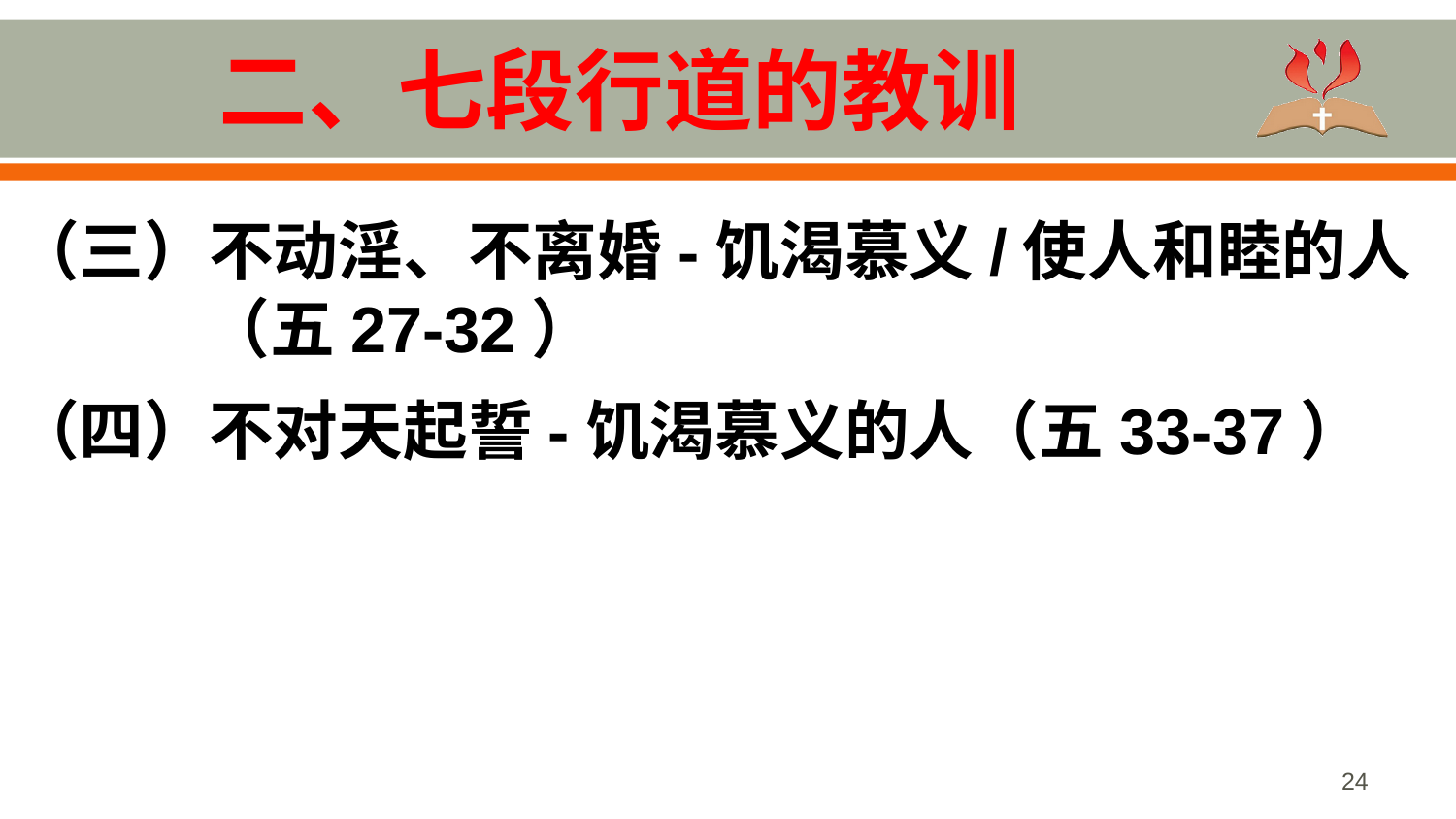

# 二、七段行道的教训
（三）不动淫、不离婚-饥渴慕义/使人和睦的人（五27-32）
（四）不对天起誓-饥渴慕义的人（五33-37）

24